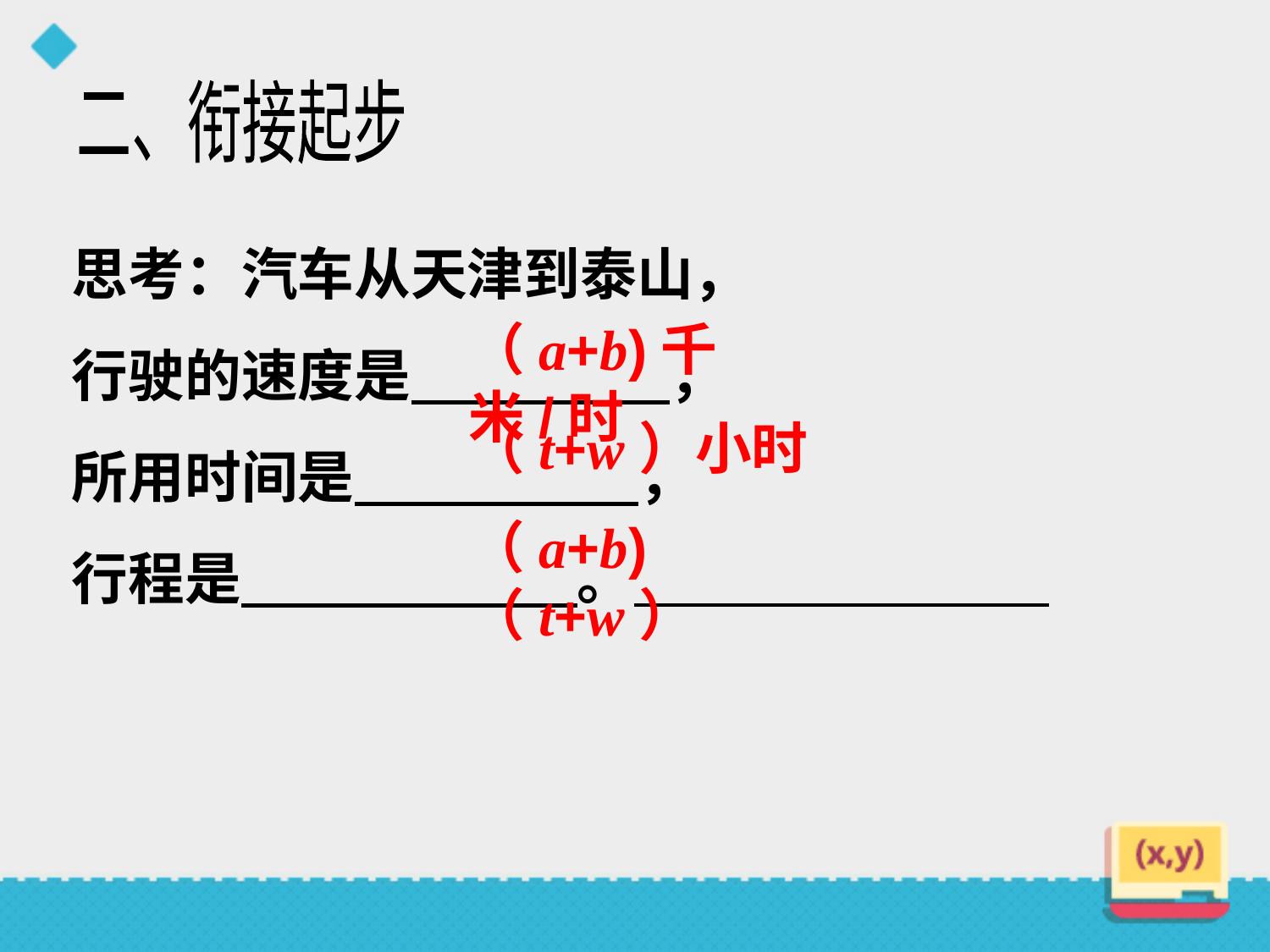

二、衔接起步
思考：汽车从天津到泰山，
行驶的速度是                    ，
所用时间是                      ，
行程是                          。
（a+b)千米/时
（t+w）小时
（a+b)（t+w）